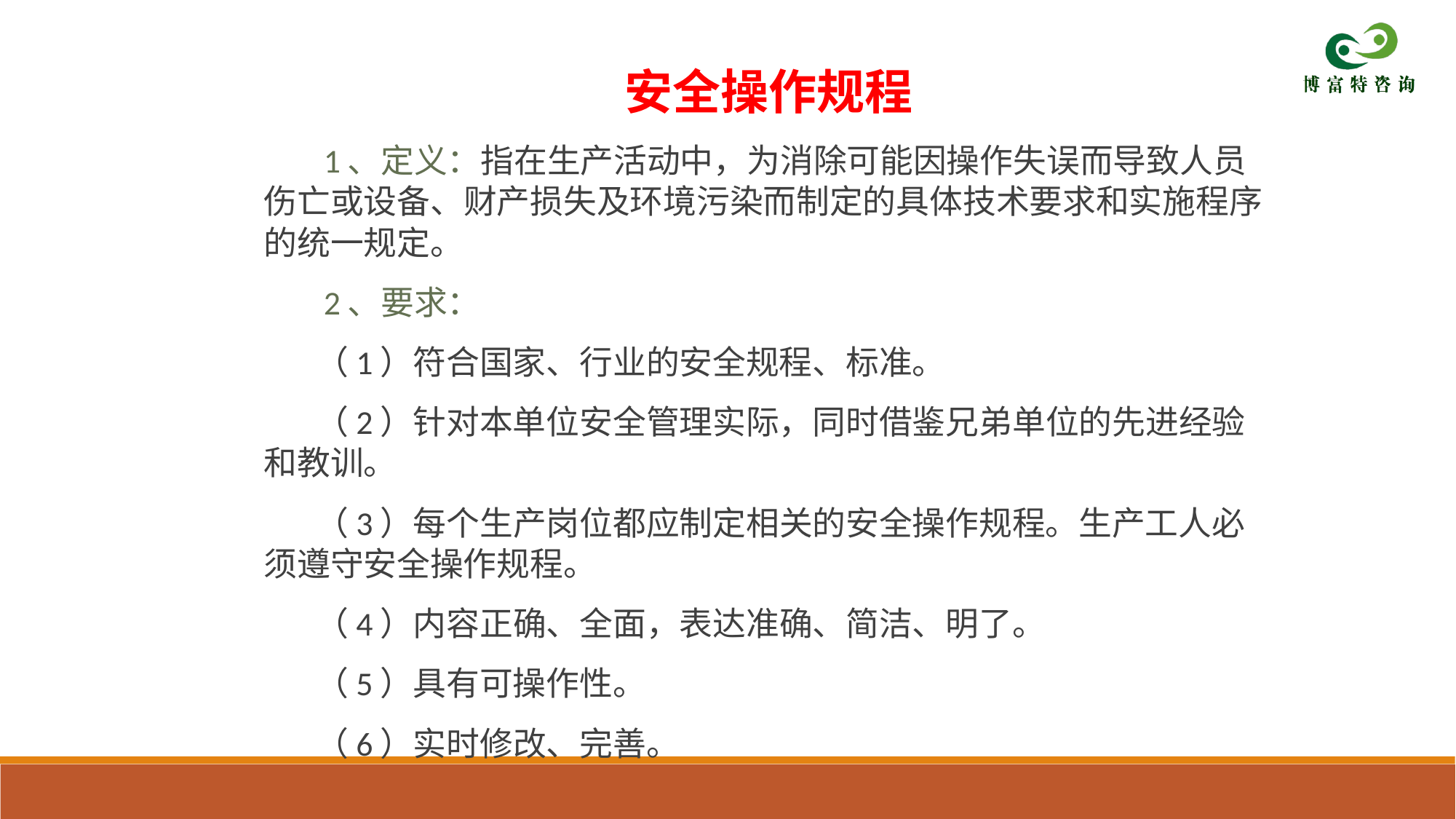

安全操作规程
        1、定义：指在生产活动中，为消除可能因操作失误而导致人员伤亡或设备、财产损失及环境污染而制定的具体技术要求和实施程序的统一规定。
        2、要求：
      （1）符合国家、行业的安全规程、标准。
      （2）针对本单位安全管理实际，同时借鉴兄弟单位的先进经验和教训。
      （3）每个生产岗位都应制定相关的安全操作规程。生产工人必须遵守安全操作规程。
      （4）内容正确、全面，表达准确、简洁、明了。
      （5）具有可操作性。
      （6）实时修改、完善。